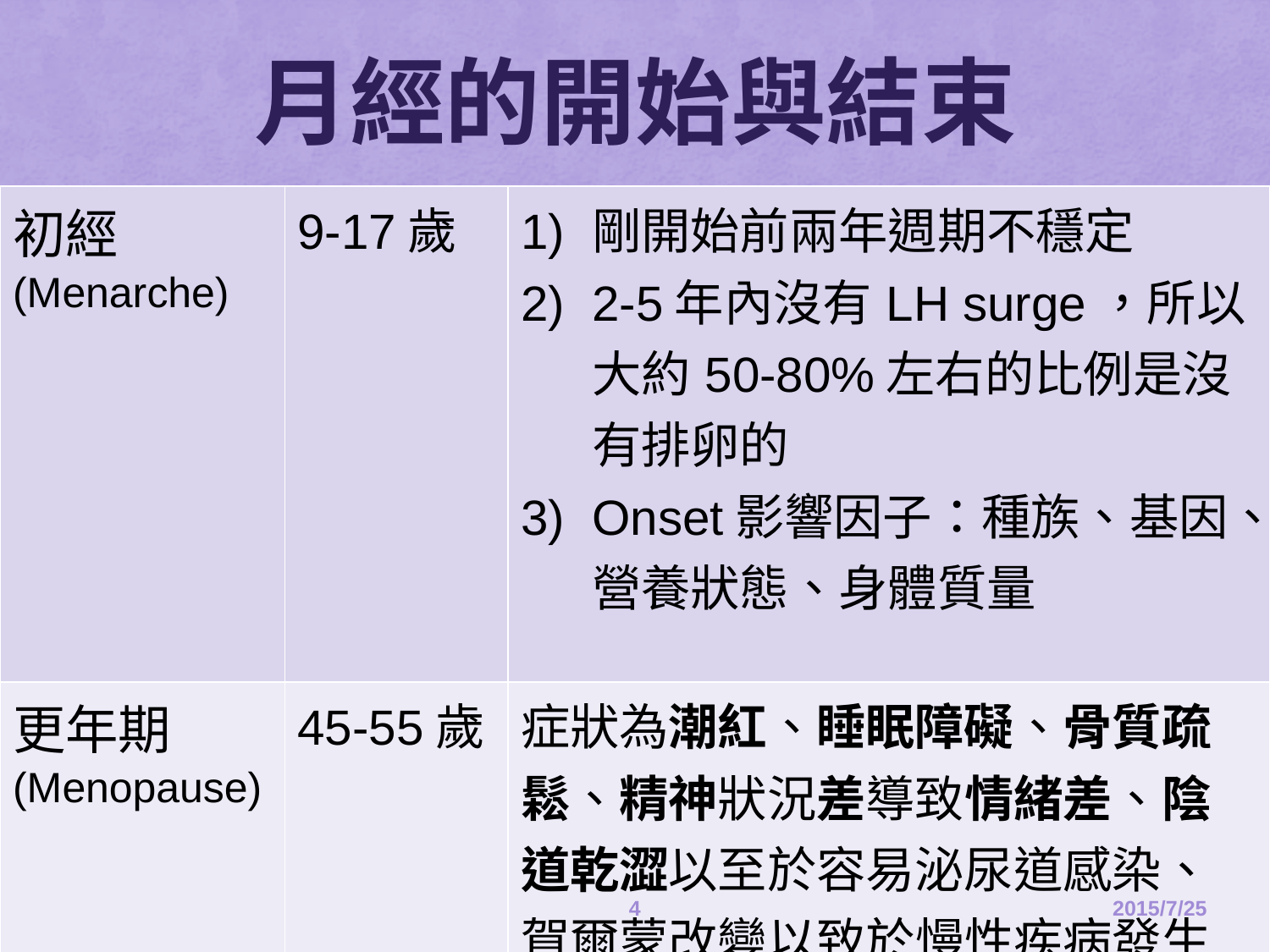

# 月經的開始與結束
| 初經 (Menarche) | 9-17歲 | 剛開始前兩年週期不穩定 2-5年內沒有LH surge，所以大約50-80%左右的比例是沒有排卵的 Onset影響因子：種族、基因、營養狀態、身體質量 |
| --- | --- | --- |
| 更年期 (Menopause) | 45-55歲 | 症狀為潮紅、睡眠障礙、骨質疏鬆、精神狀況差導致情緒差、陰道乾澀以至於容易泌尿道感染、賀爾蒙改變以致於慢性疾病發生率上升 |
4
2015/7/25